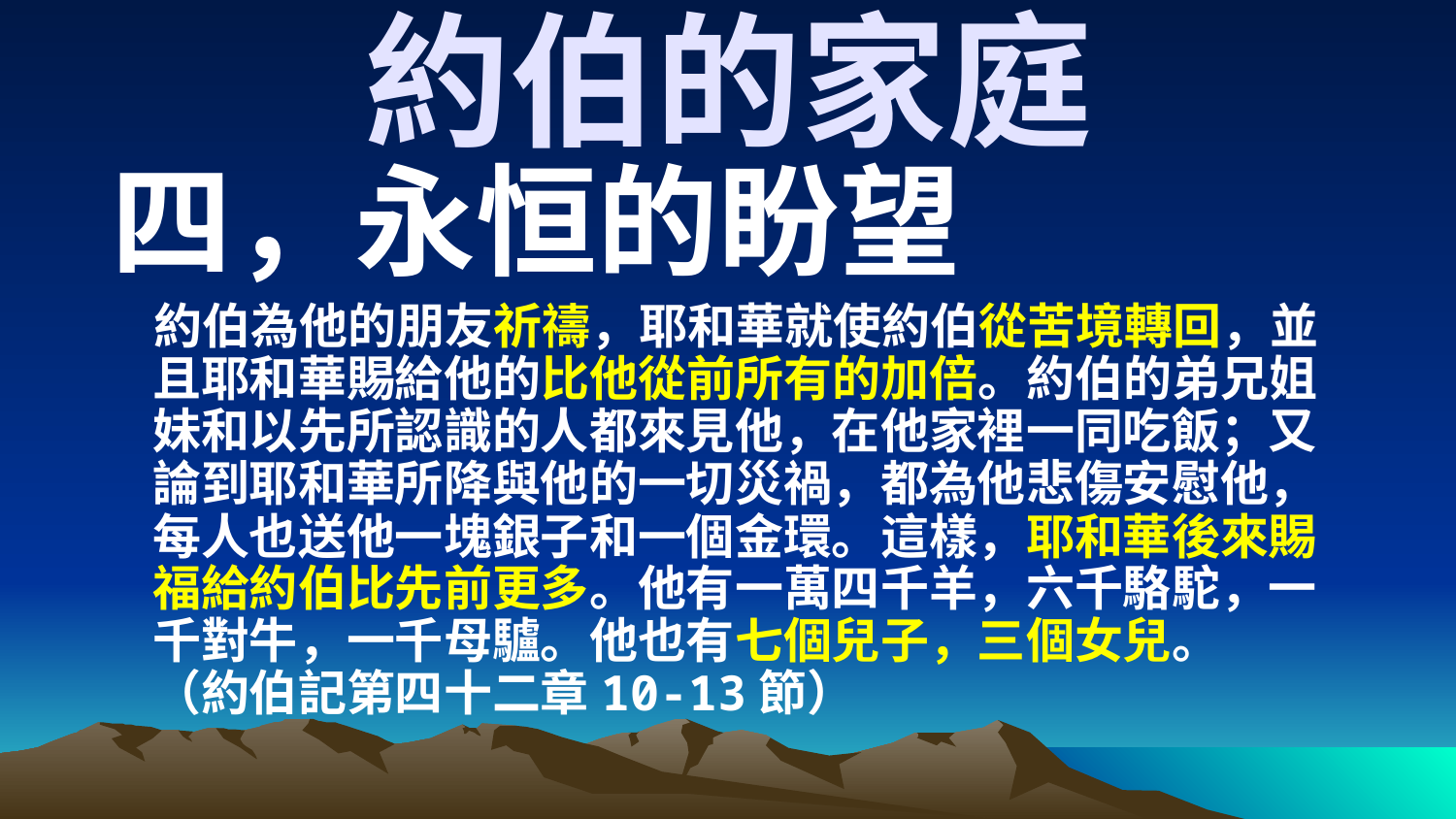

# 約伯的家庭
四，永恒的盼望
   約伯為他的朋友祈禱，耶和華就使約伯從苦境轉回，並且耶和華賜給他的比他從前所有的加倍。約伯的弟兄姐妹和以先所認識的人都來見他，在他家裡一同吃飯；又論到耶和華所降與他的一切災禍，都為他悲傷安慰他，每人也送他一塊銀子和一個金環。這樣，耶和華後來賜福給約伯比先前更多。他有一萬四千羊，六千駱駝，一千對牛，一千母驢。他也有七個兒子，三個女兒。      （約伯記第四十二章10-13節）